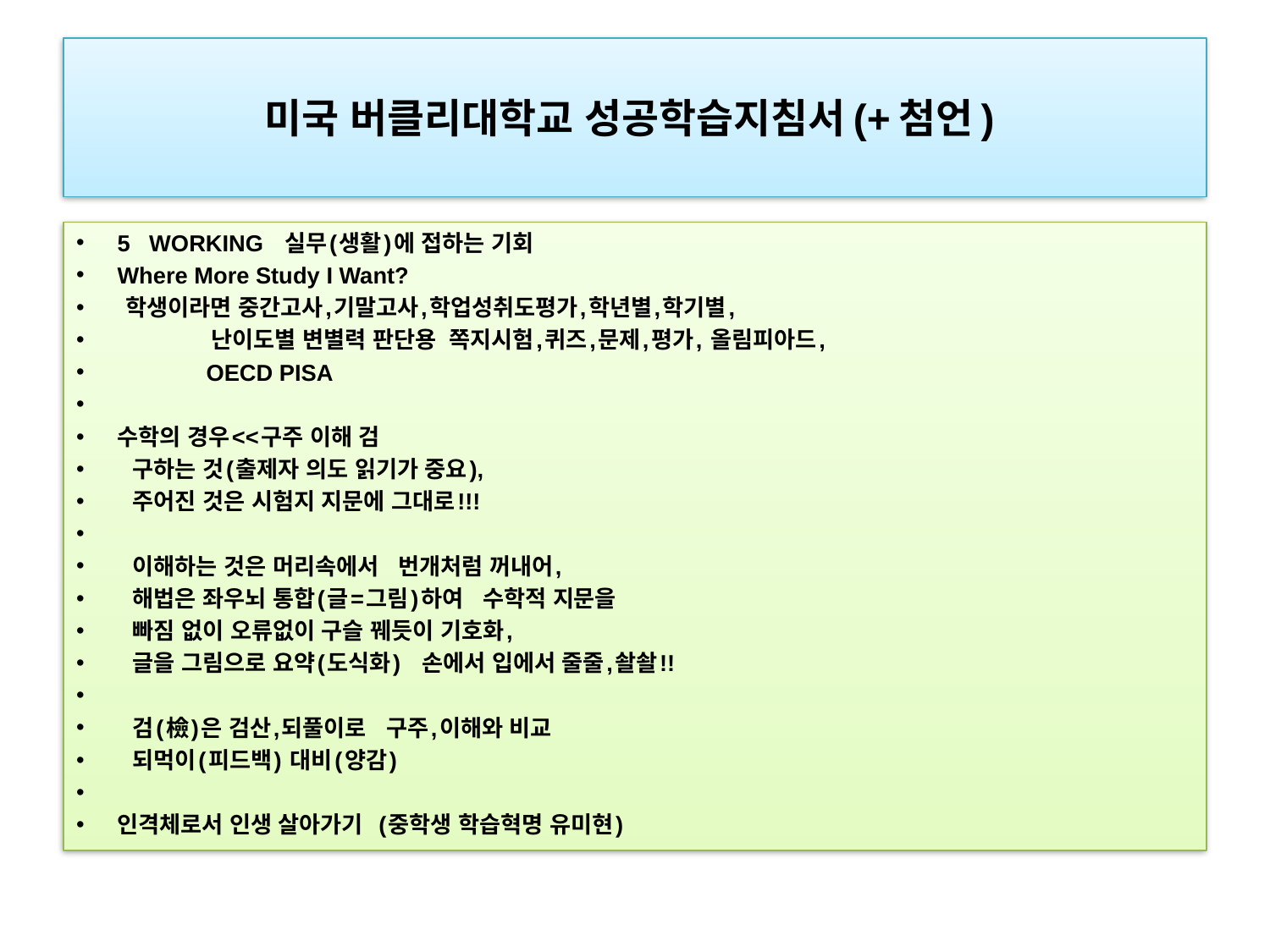

# 미국 버클리대학교 성공학습지침서(+첨언)
5   WORKING   실무(생활)에 접하는 기회
Where More Study I Want?
 학생이라면 중간고사,기말고사,학업성취도평가,학년별,학기별,
              난이도별 변별력 판단용  쪽지시험,퀴즈,문제,평가, 올림피아드,
              OECD PISA

수학의 경우<<구주 이해 검
  구하는 것(출제자 의도 읽기가 중요),
  주어진 것은 시험지 지문에 그대로!!!

  이해하는 것은 머리속에서   번개처럼 꺼내어,
  해법은 좌우뇌 통합(글=그림)하여   수학적 지문을
  빠짐 없이 오류없이 구슬 꿰듯이 기호화,
  글을 그림으로 요약(도식화)   손에서 입에서 줄줄,솰솰!!

  검(檢)은 검산,되풀이로   구주,이해와 비교
  되먹이(피드백) 대비(양감)

인격체로서 인생 살아가기  (중학생 학습혁명 유미현)